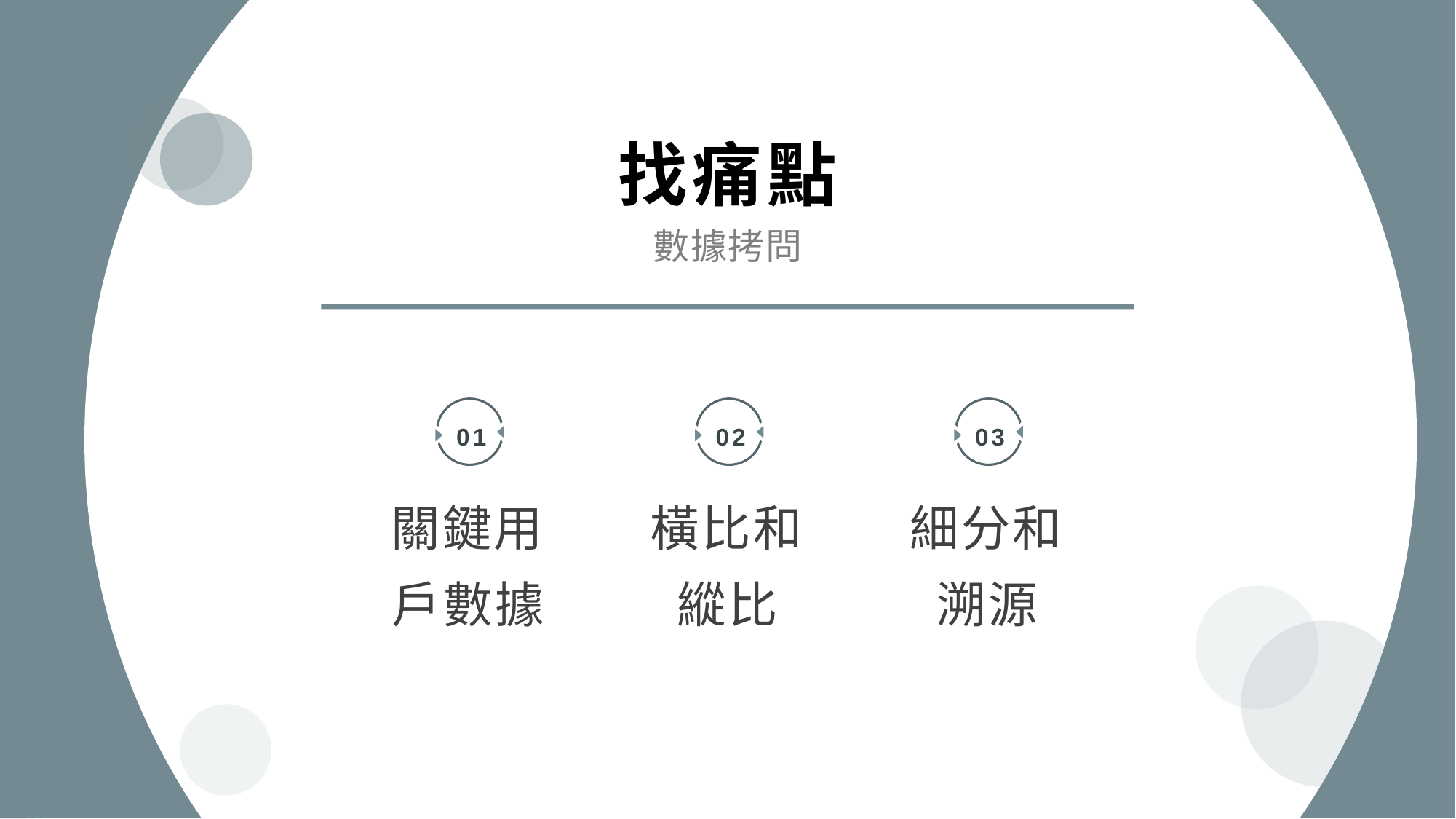

找痛點
數據拷問

01
02
03

關鍵用戶數據
橫比和縱比
細分和溯源